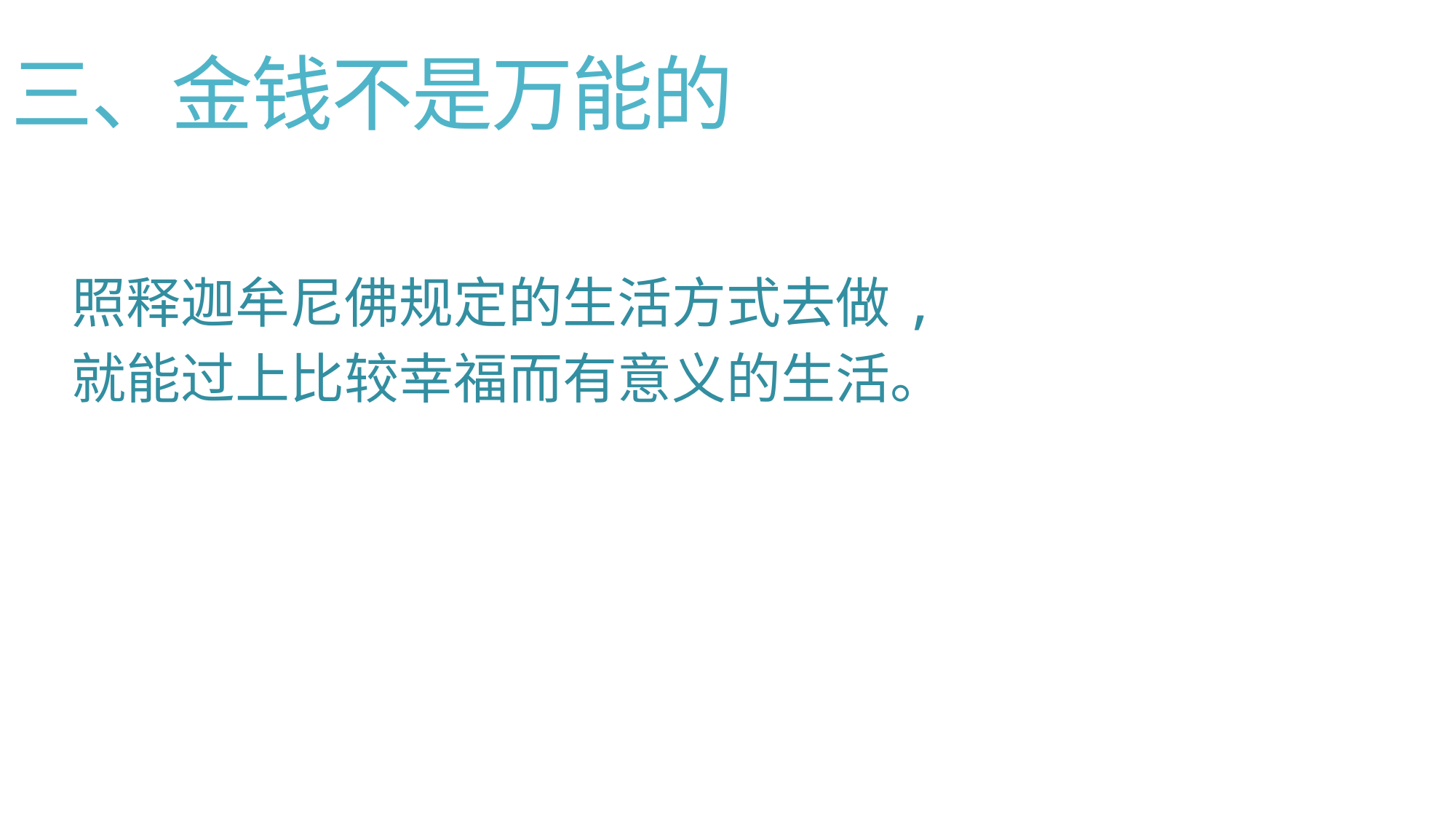

# 三、金钱不是万能的
照释迦牟尼佛规定的生活方式去做,
就能过上比较幸福而有意义的生活。